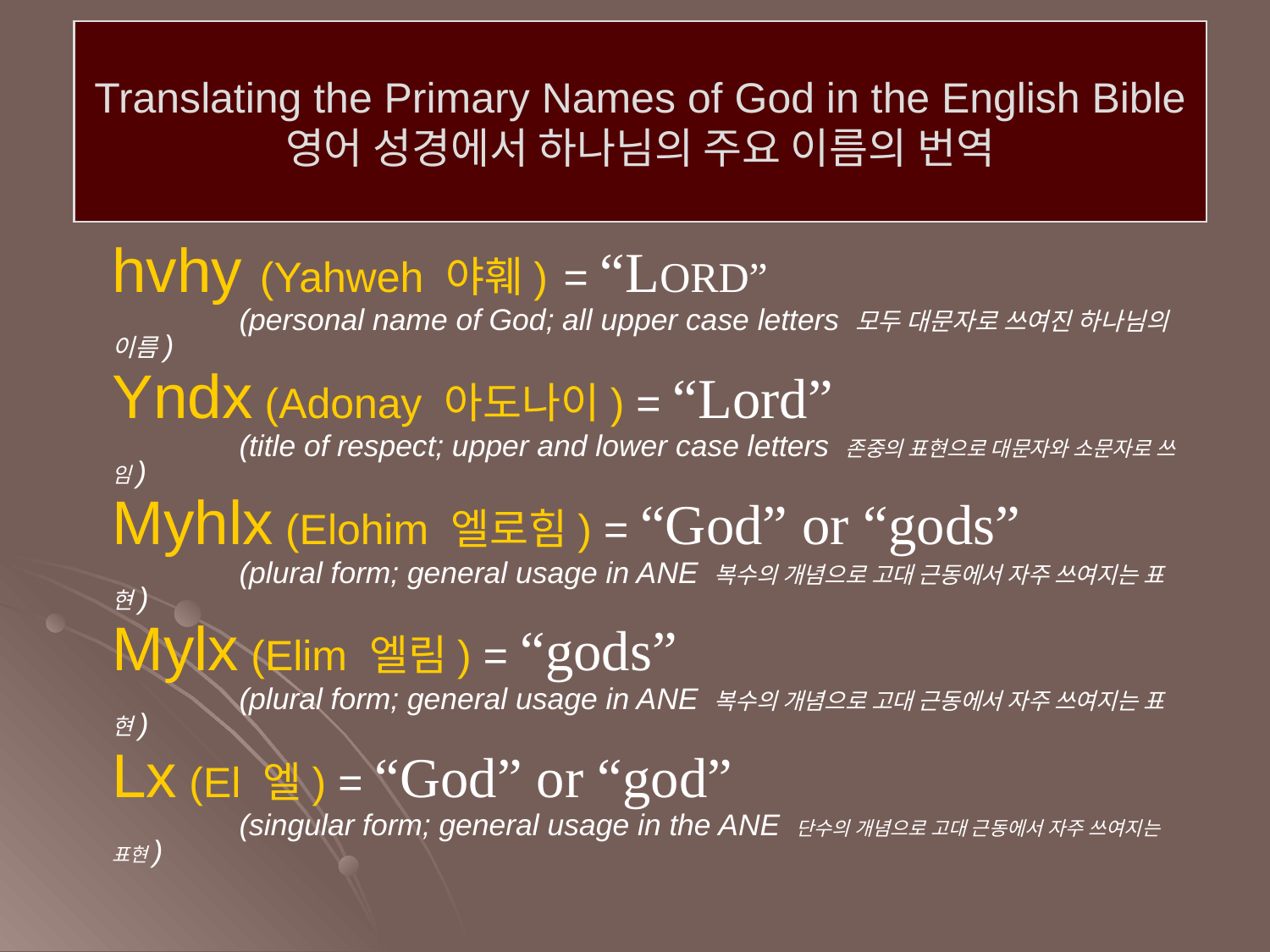

Translating the Primary Names of God in the English Bible
영어 성경에서 하나님의 주요 이름의 번역
	hvhy (Yahweh 야훼) = “LORD”
		(personal name of God; all upper case letters 모두 대문자로 쓰여진 하나님의 이름)
	Yndx (Adonay 아도나이) = “Lord”
		(title of respect; upper and lower case letters 존중의 표현으로 대문자와 소문자로 쓰임)
	Myhlx (Elohim 엘로힘) = “God” or “gods”
		(plural form; general usage in ANE 복수의 개념으로 고대 근동에서 자주 쓰여지는 표현)
	Mylx (Elim 엘림) = “gods”
		(plural form; general usage in ANE 복수의 개념으로 고대 근동에서 자주 쓰여지는 표현)
	Lx (El 엘) = “God” or “god”
		(singular form; general usage in the ANE 단수의 개념으로 고대 근동에서 자주 쓰여지는 표현)